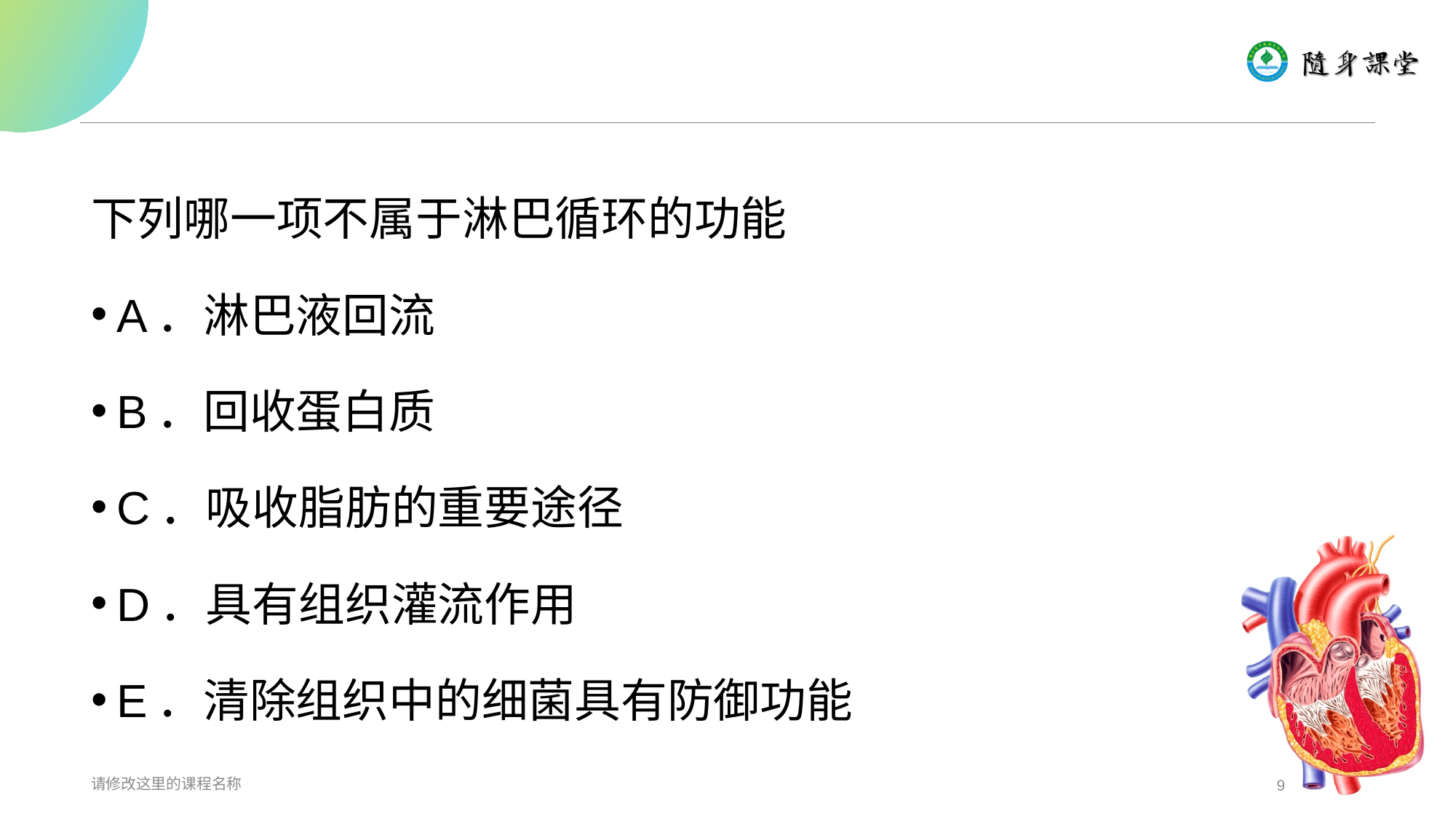

#
下列哪一项不属于淋巴循环的功能
A．淋巴液回流
B．回收蛋白质
C．吸收脂肪的重要途径
D．具有组织灌流作用
E．清除组织中的细菌具有防御功能
请修改这里的课程名称
9